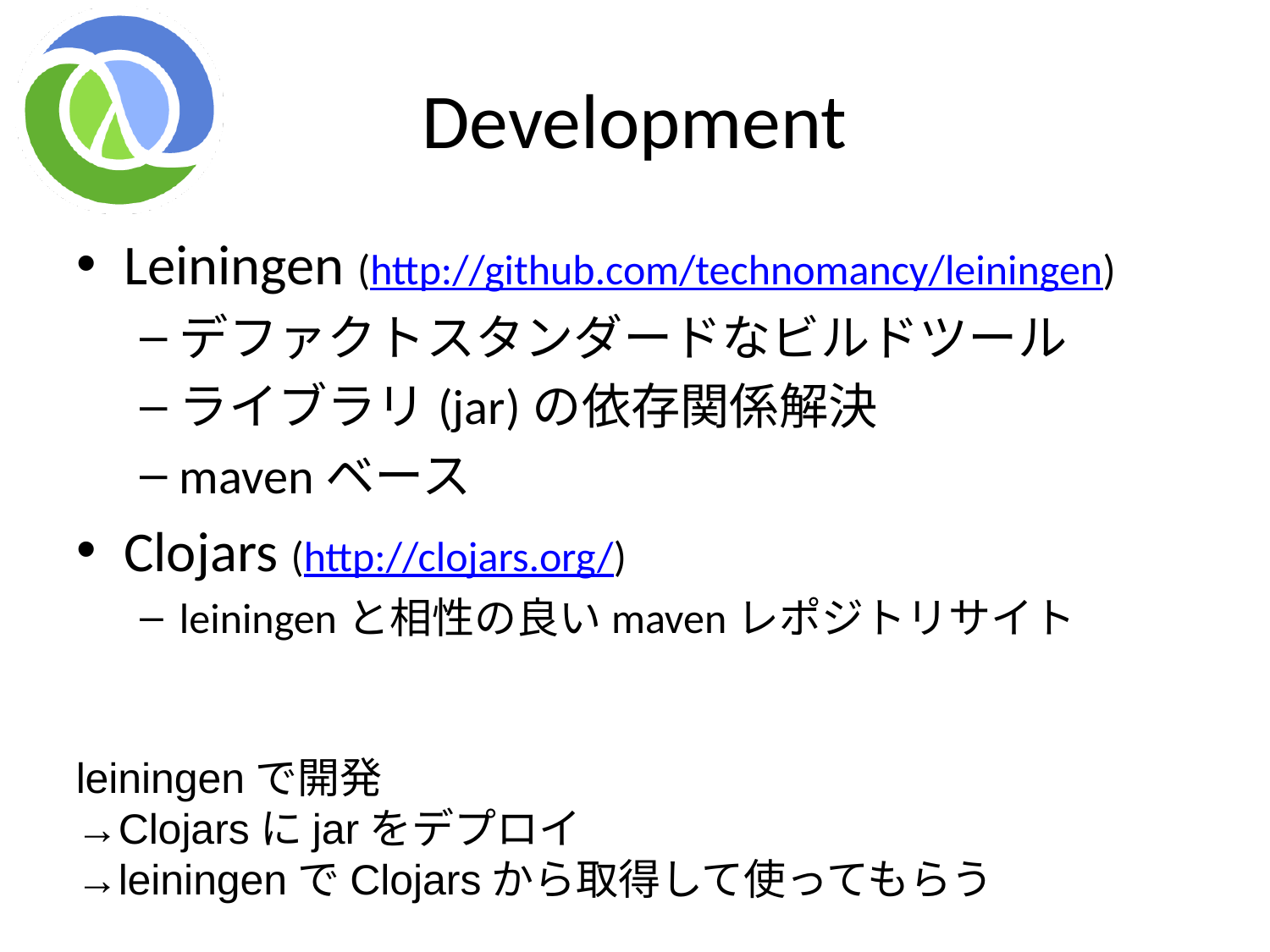

# Development
Leiningen (http://github.com/technomancy/leiningen)
デファクトスタンダードなビルドツール
ライブラリ(jar)の依存関係解決
mavenベース
Clojars (http://clojars.org/)
leiningenと相性の良いmavenレポジトリサイト
leiningenで開発
→Clojarsにjarをデプロイ
→leiningenでClojarsから取得して使ってもらう